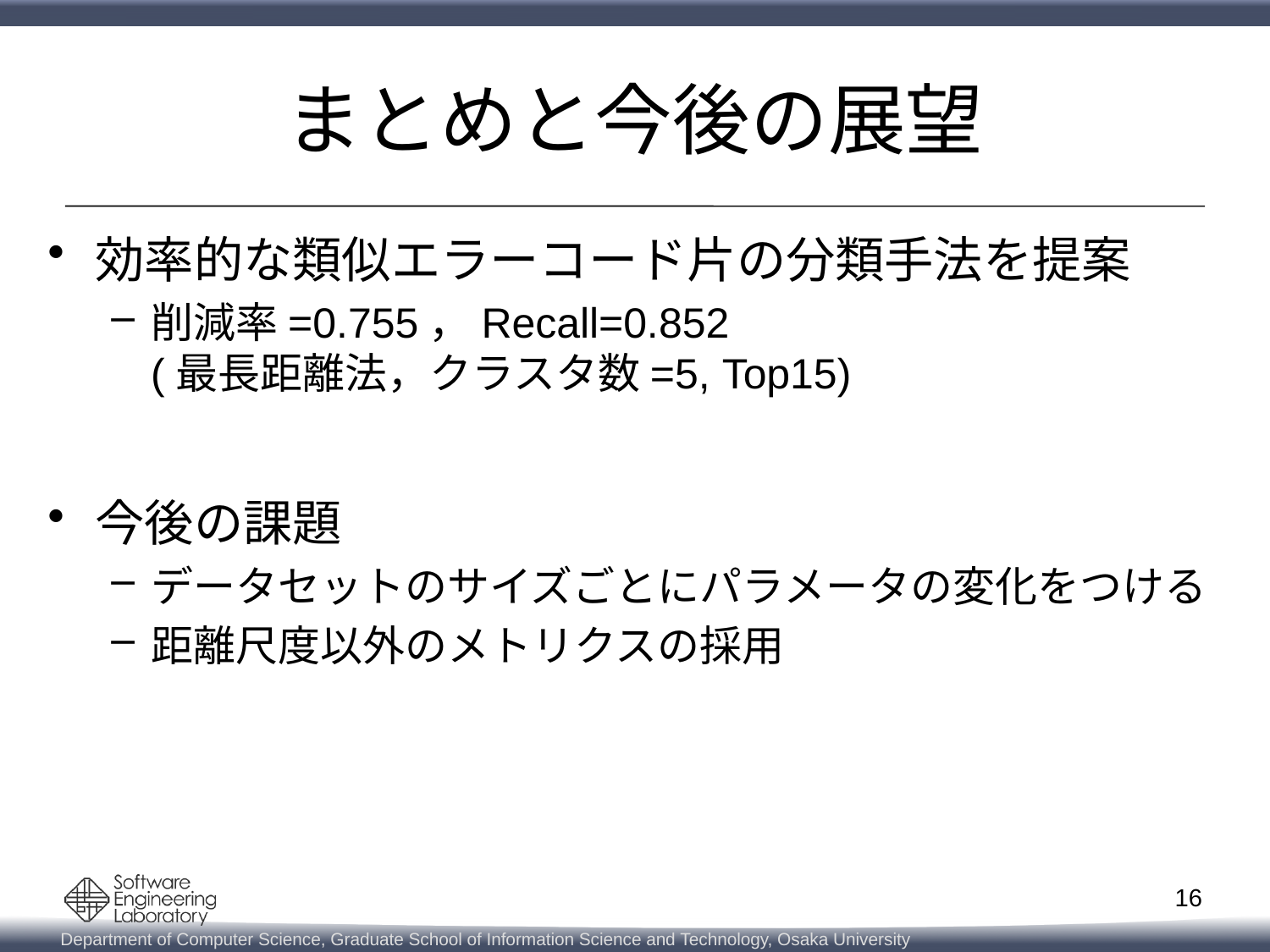

# まとめと今後の展望
効率的な類似エラーコード片の分類手法を提案
削減率=0.755，Recall=0.852
(最長距離法，クラスタ数=5, Top15)

今後の課題
データセットのサイズごとにパラメータの変化をつける
距離尺度以外のメトリクスの採用
16